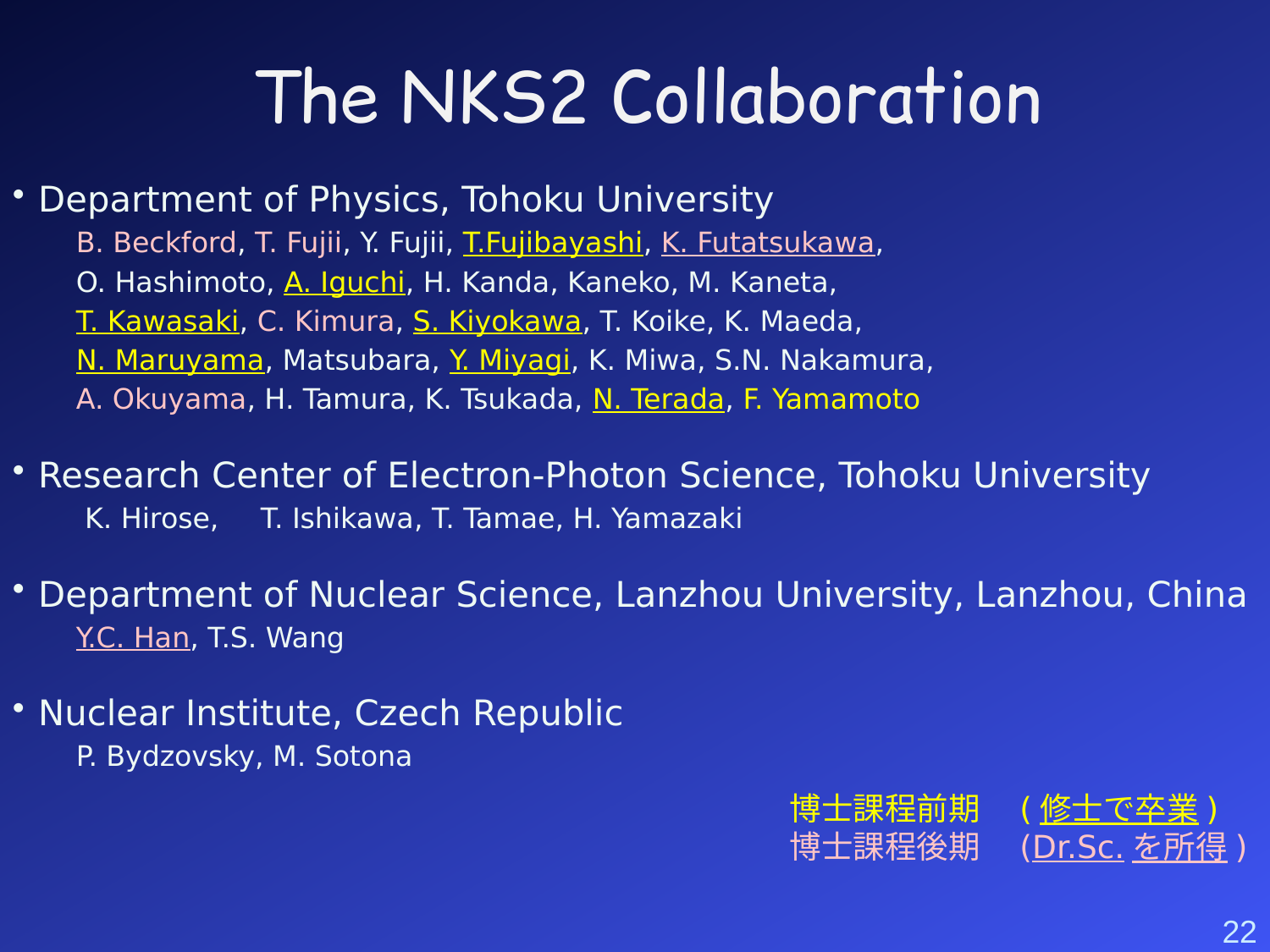

The NKS2 Collaboration
Department of Physics, Tohoku University
B. Beckford, T. Fujii, Y. Fujii, T.Fujibayashi, K. Futatsukawa,
O. Hashimoto, A. Iguchi, H. Kanda, Kaneko, M. Kaneta,
T. Kawasaki, C. Kimura, S. Kiyokawa, T. Koike, K. Maeda,
N. Maruyama, Matsubara, Y. Miyagi, K. Miwa, S.N. Nakamura,
A. Okuyama, H. Tamura, K. Tsukada, N. Terada, F. Yamamoto

Research Center of Electron-Photon Science, Tohoku University
 K. Hirose,　T. Ishikawa, T. Tamae, H. Yamazaki

Department of Nuclear Science, Lanzhou University, Lanzhou, China
Y.C. Han, T.S. Wang

Nuclear Institute, Czech Republic
P. Bydzovsky, M. Sotona
博士課程前期　(修士で卒業)
博士課程後期　(Dr.Sc.を所得)
22